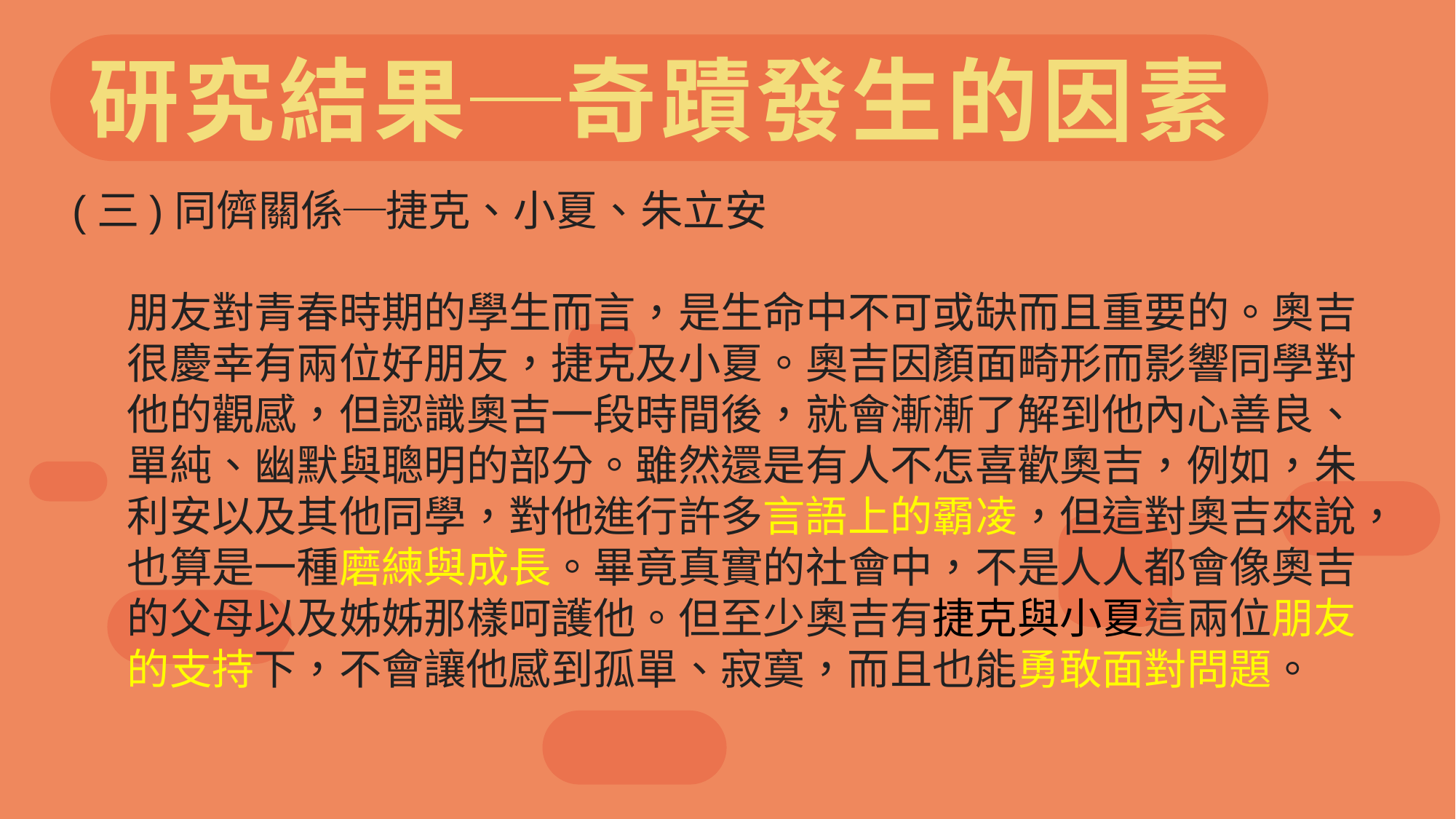

研究結果─奇蹟發生的因素
(三)同儕關係─捷克、小夏、朱立安

朋友對青春時期的學生而言，是生命中不可或缺而且重要的。奧吉很慶幸有兩位好朋友，捷克及小夏。奧吉因顏面畸形而影響同學對他的觀感，但認識奧吉一段時間後，就會漸漸了解到他內心善良、單純、幽默與聰明的部分。雖然還是有人不怎喜歡奧吉，例如，朱利安以及其他同學，對他進行許多言語上的霸凌，但這對奧吉來說，也算是一種磨練與成長。畢竟真實的社會中，不是人人都會像奧吉的父母以及姊姊那樣呵護他。但至少奧吉有捷克與小夏這兩位朋友的支持下，不會讓他感到孤單、寂寞，而且也能勇敢面對問題。